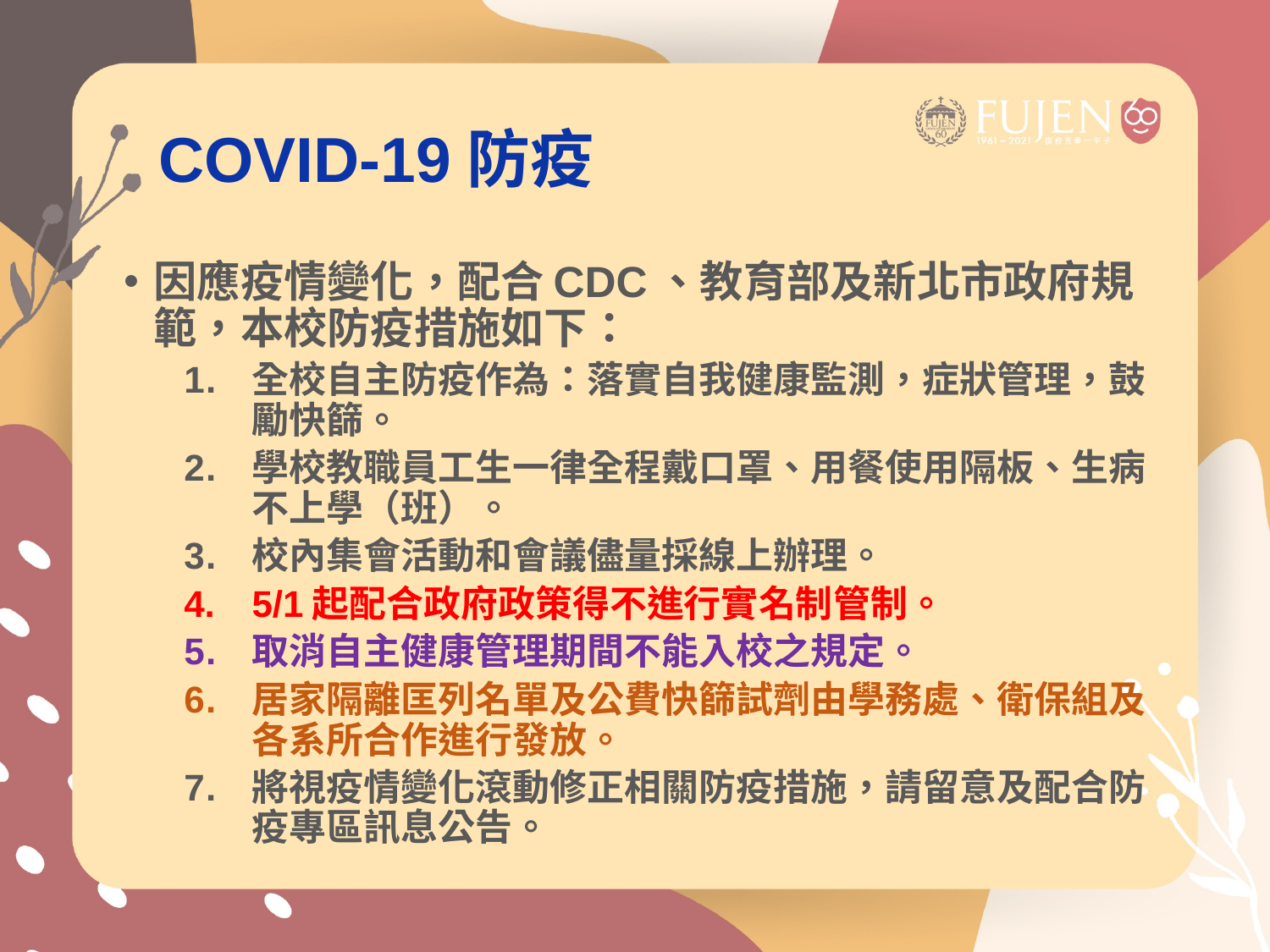

# COVID-19防疫
因應疫情變化，配合CDC、教育部及新北市政府規範，本校防疫措施如下：
全校自主防疫作為：落實自我健康監測，症狀管理，鼓勵快篩。
學校教職員工生一律全程戴口罩、用餐使用隔板、生病不上學（班）。
校內集會活動和會議儘量採線上辦理。
5/1起配合政府政策得不進行實名制管制。
取消自主健康管理期間不能入校之規定。
居家隔離匡列名單及公費快篩試劑由學務處、衛保組及各系所合作進行發放。
將視疫情變化滾動修正相關防疫措施，請留意及配合防疫專區訊息公告。